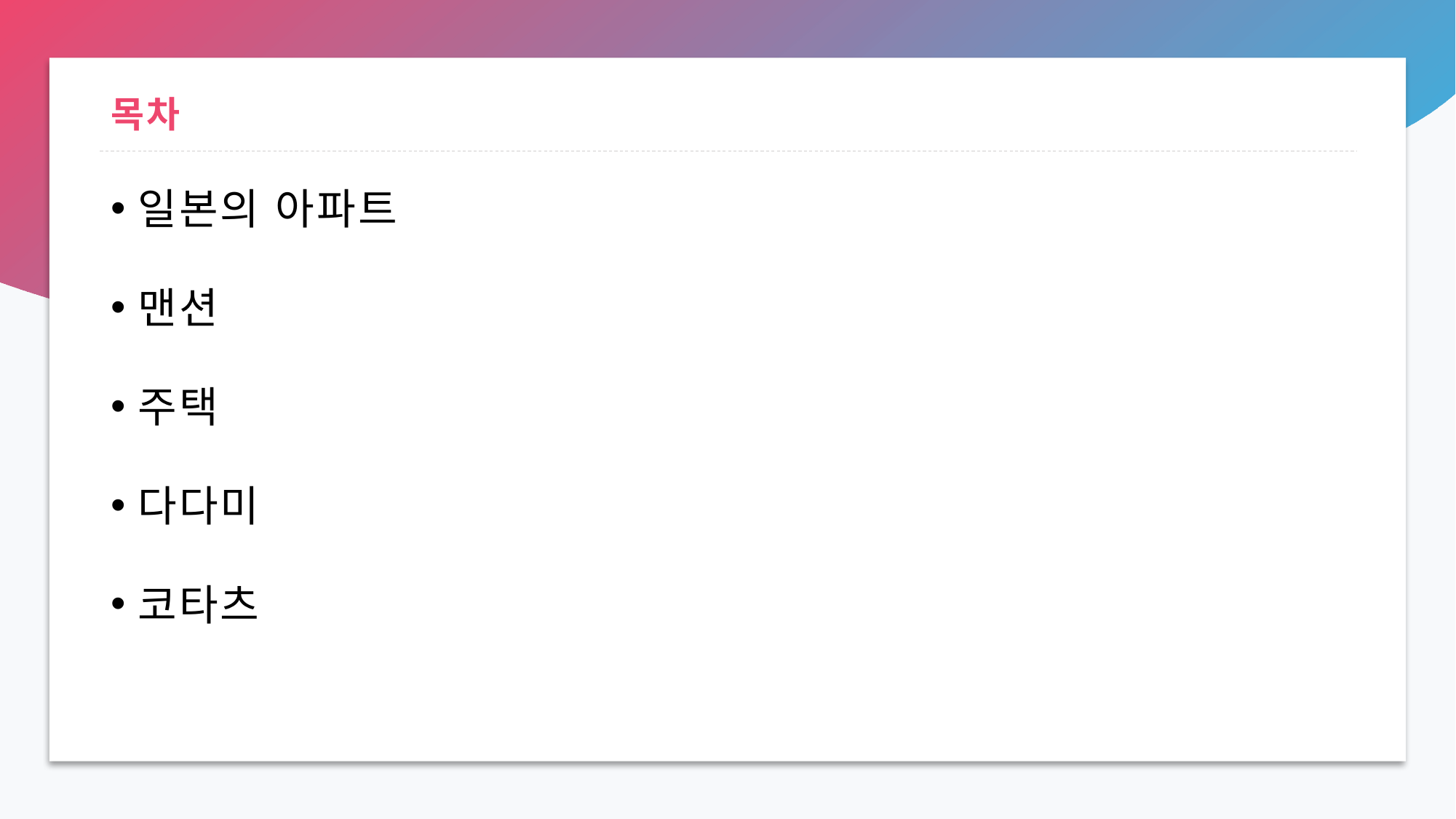

# 목차
일본의 아파트
맨션
주택
다다미
코타츠